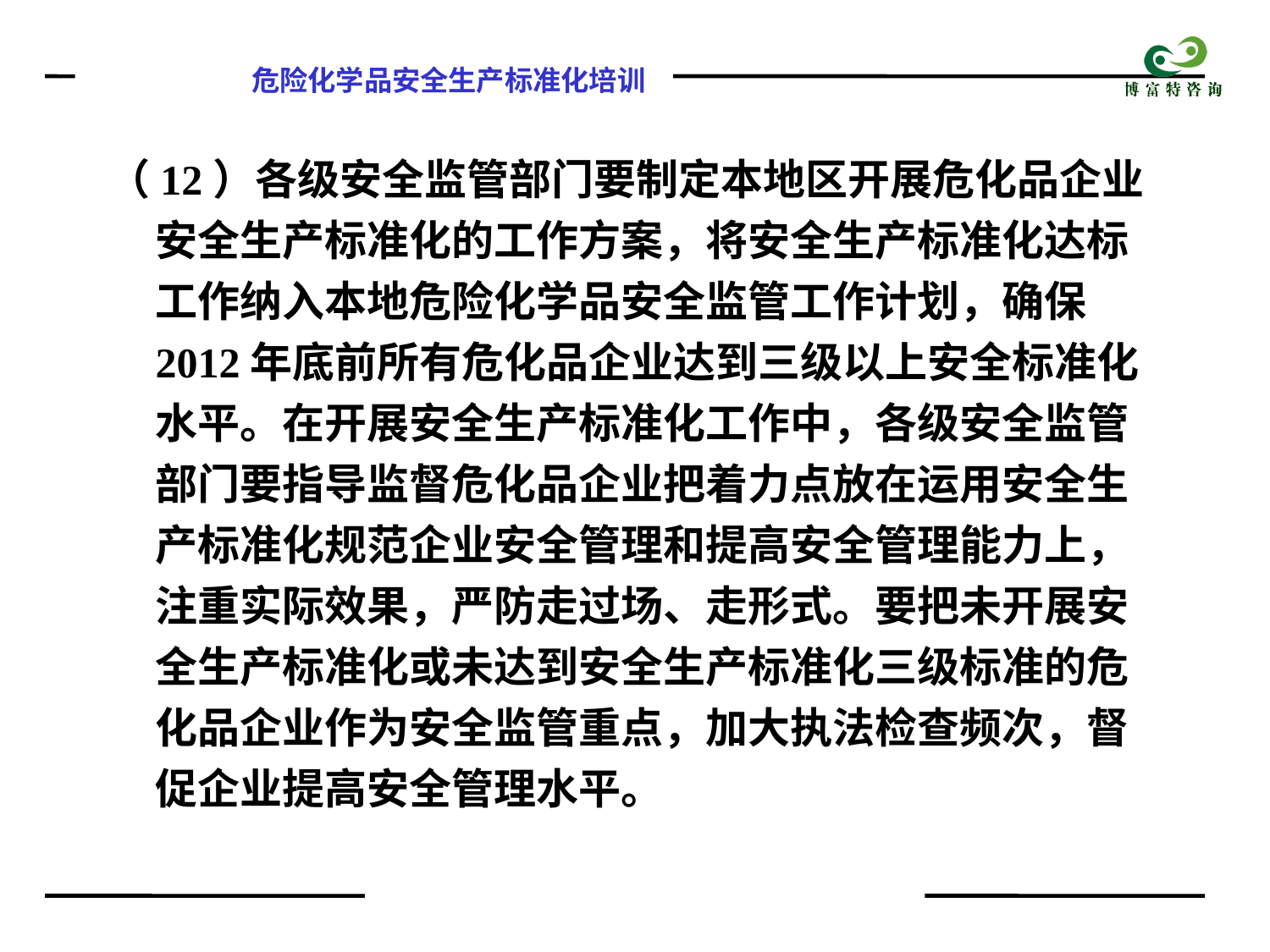

（12）各级安全监管部门要制定本地区开展危化品企业安全生产标准化的工作方案，将安全生产标准化达标工作纳入本地危险化学品安全监管工作计划，确保2012年底前所有危化品企业达到三级以上安全标准化水平。在开展安全生产标准化工作中，各级安全监管部门要指导监督危化品企业把着力点放在运用安全生产标准化规范企业安全管理和提高安全管理能力上，注重实际效果，严防走过场、走形式。要把未开展安全生产标准化或未达到安全生产标准化三级标准的危化品企业作为安全监管重点，加大执法检查频次，督促企业提高安全管理水平。